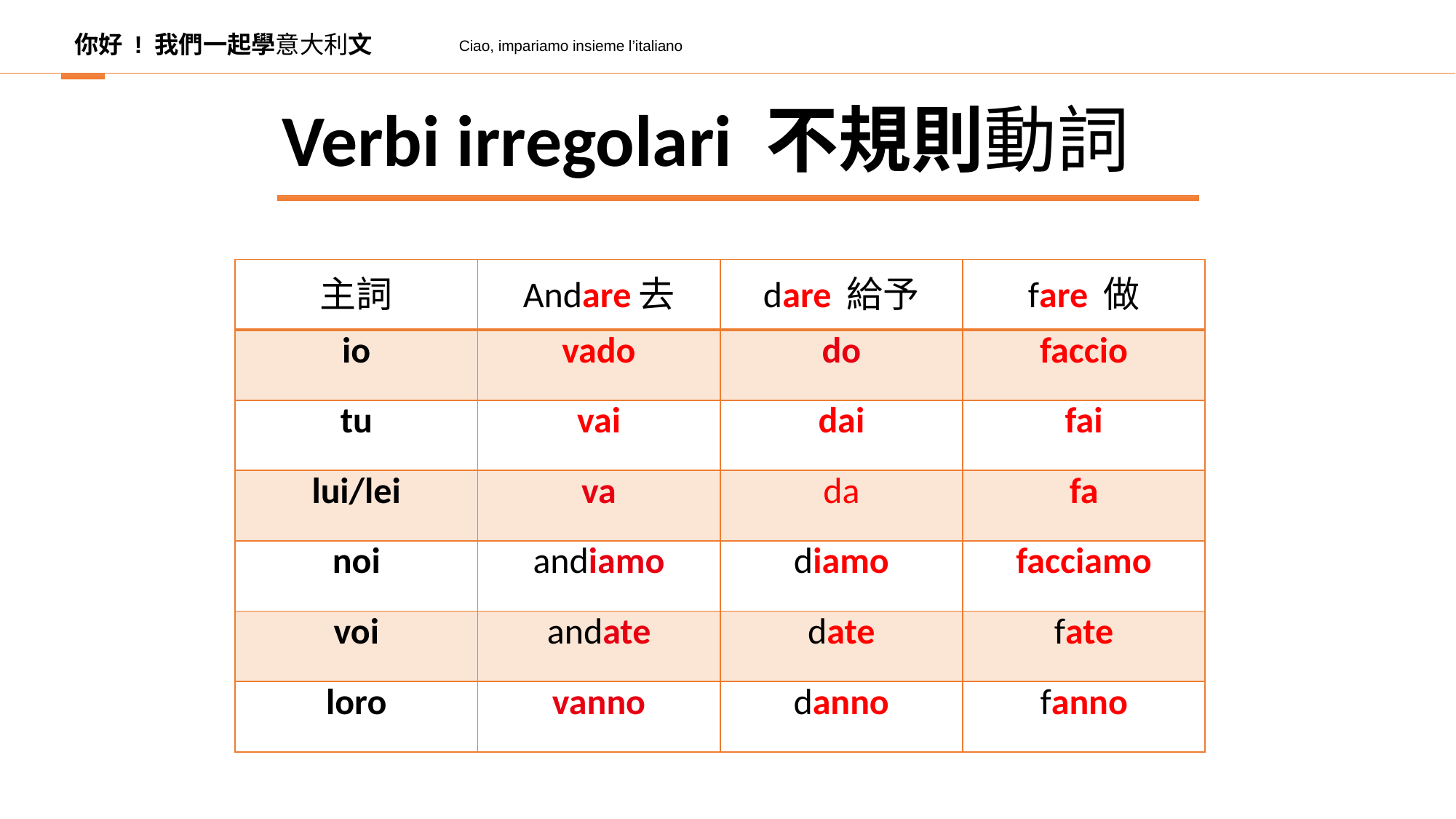

你好 ! 我們一起學意大利文
Ciao, impariamo insieme l’italiano

Verbi irregolari 不規則動詞

| 主詞 | Andare去 | dare 給予 | fare 做 |
| --- | --- | --- | --- |
| io | vado | do | faccio |
| tu | vai | dai | fai |
| lui/lei | va | da | fa |
| noi | andiamo | diamo | facciamo |
| voi | andate | date | fate |
| loro | vanno | danno | fanno |